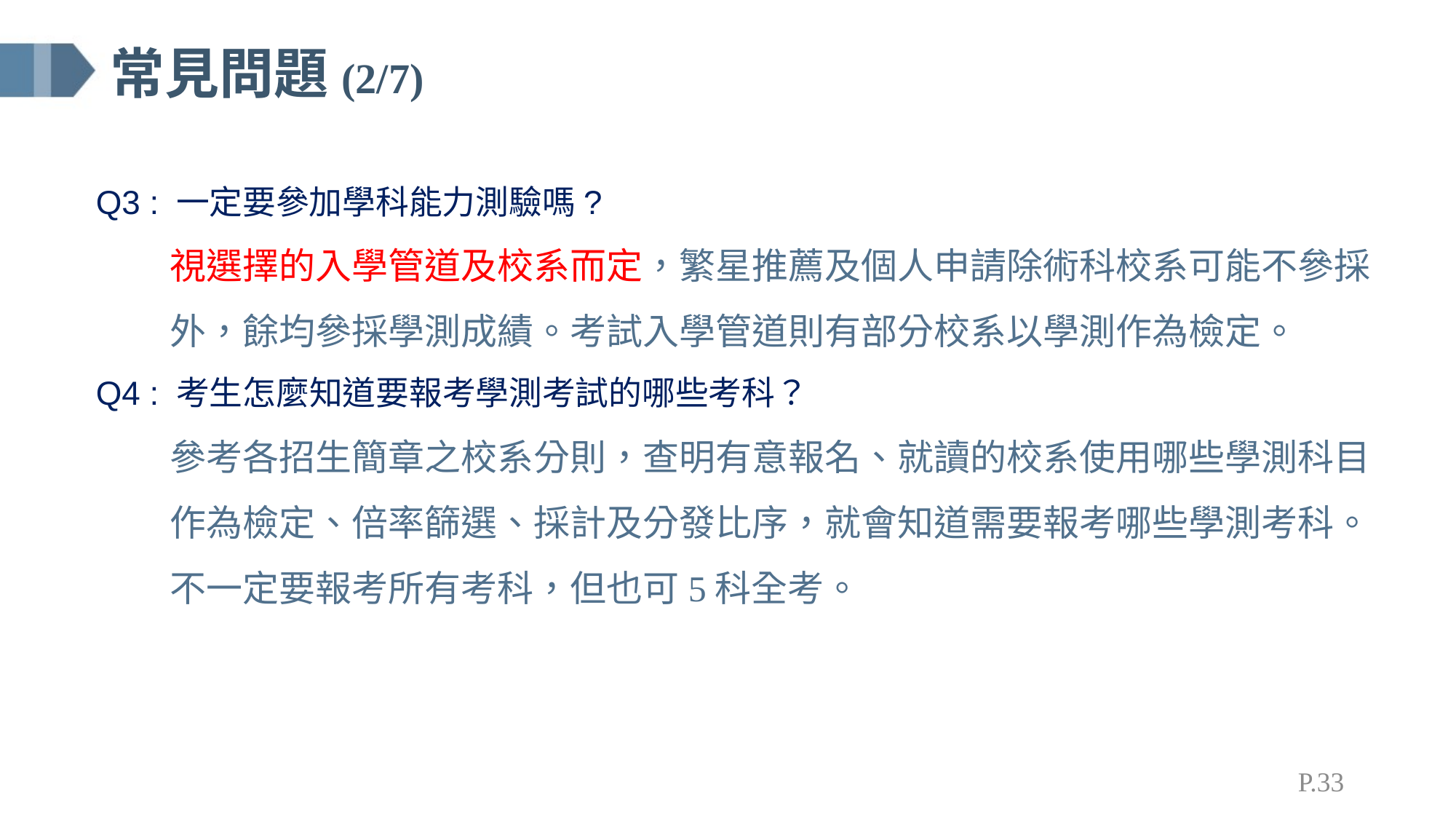

# 常見問題(2/7)
Q3 : 一定要參加學科能力測驗嗎?
        視選擇的入學管道及校系而定，繁星推薦及個人申請除術科校系可能不參採
        外，餘均參採學測成績。考試入學管道則有部分校系以學測作為檢定。
Q4 : 考生怎麼知道要報考學測考試的哪些考科？
        參考各招生簡章之校系分則，查明有意報名、就讀的校系使用哪些學測科目
        作為檢定、倍率篩選、採計及分發比序，就會知道需要報考哪些學測考科。
        不一定要報考所有考科，但也可5科全考。

P.33